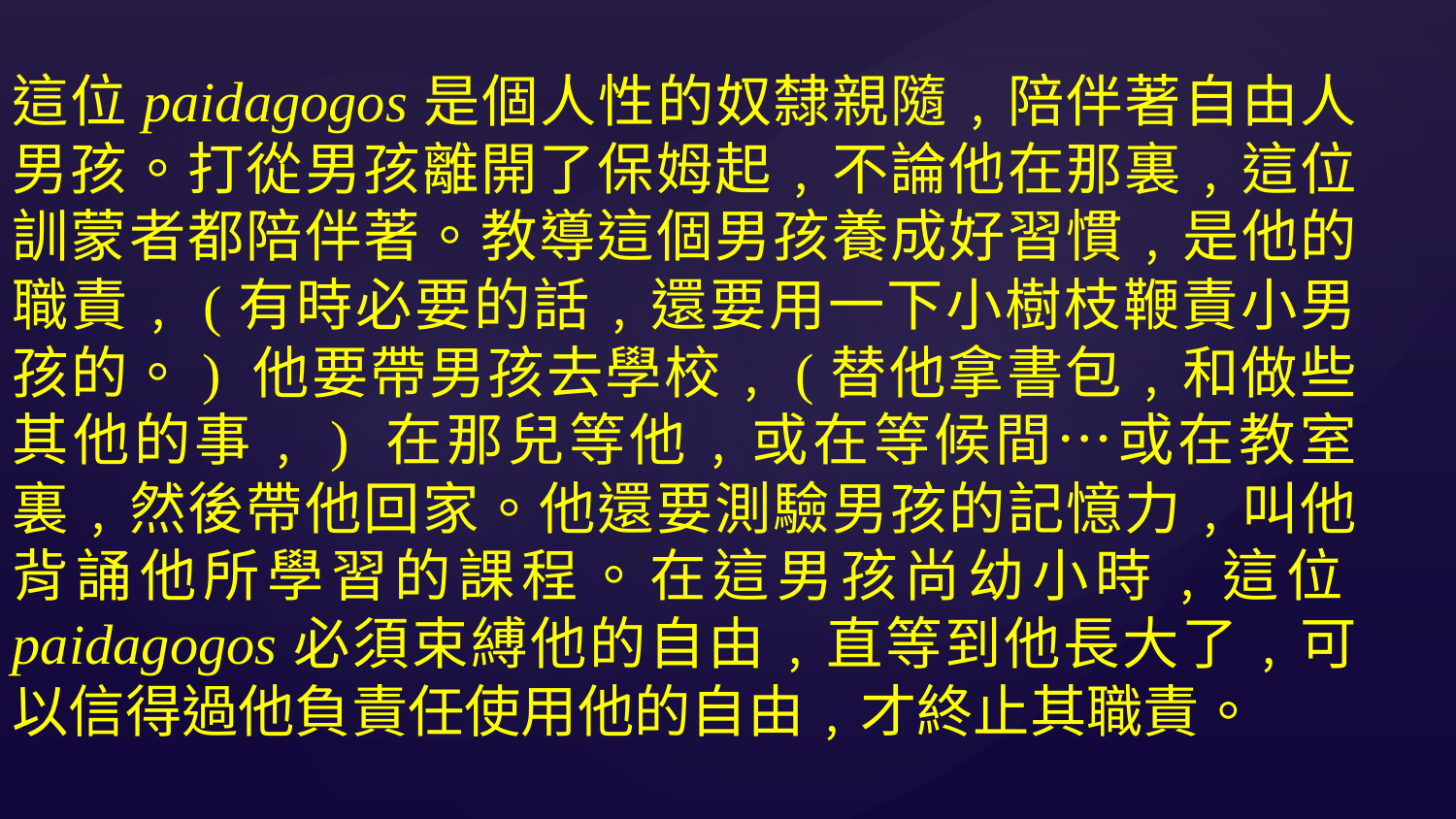

這位paidagogos是個人性的奴隸親隨﹐陪伴著自由人男孩。打從男孩離開了保姆起﹐不論他在那裏﹐這位訓蒙者都陪伴著。教導這個男孩養成好習慣﹐是他的職責﹐(有時必要的話﹐還要用一下小樹枝鞭責小男孩的。) 他要帶男孩去學校﹐(替他拿書包﹐和做些其他的事﹐) 在那兒等他﹐或在等候間…或在教室裏﹐然後帶他回家。他還要測驗男孩的記憶力﹐叫他背誦他所學習的課程。在這男孩尚幼小時﹐這位paidagogos必須束縛他的自由﹐直等到他長大了﹐可以信得過他負責任使用他的自由﹐才終止其職責。